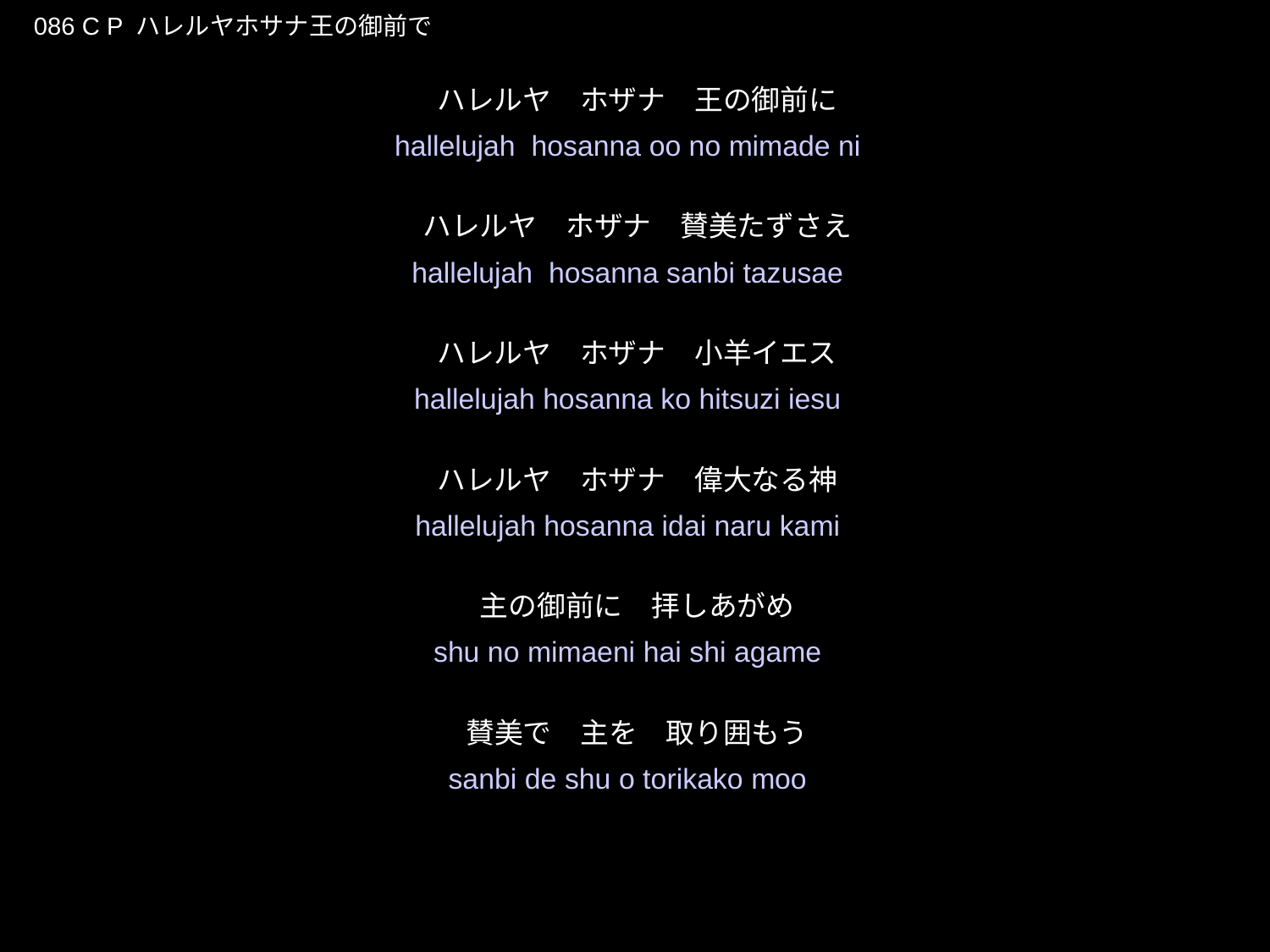

はれるやほさなおうのみまえで
★P
086 C P ハレルヤホサナ王の御前で
ハレルヤ　ホザナ　王の御前に
ハレルヤ　ホザナ　賛美たずさえ
ハレルヤ　ホザナ　小羊イエス
ハレルヤ　ホザナ　偉大なる神
主の御前に　拝しあがめ
賛美で　主を　取り囲もう
★１
hallelujah  hosanna oo no mimade ni
hallelujah  hosanna sanbi tazusae
hallelujah hosanna ko hitsuzi iesu
hallelujah hosanna idai naru kami
shu no mimaeni hai shi agame
sanbi de shu o torikako moo